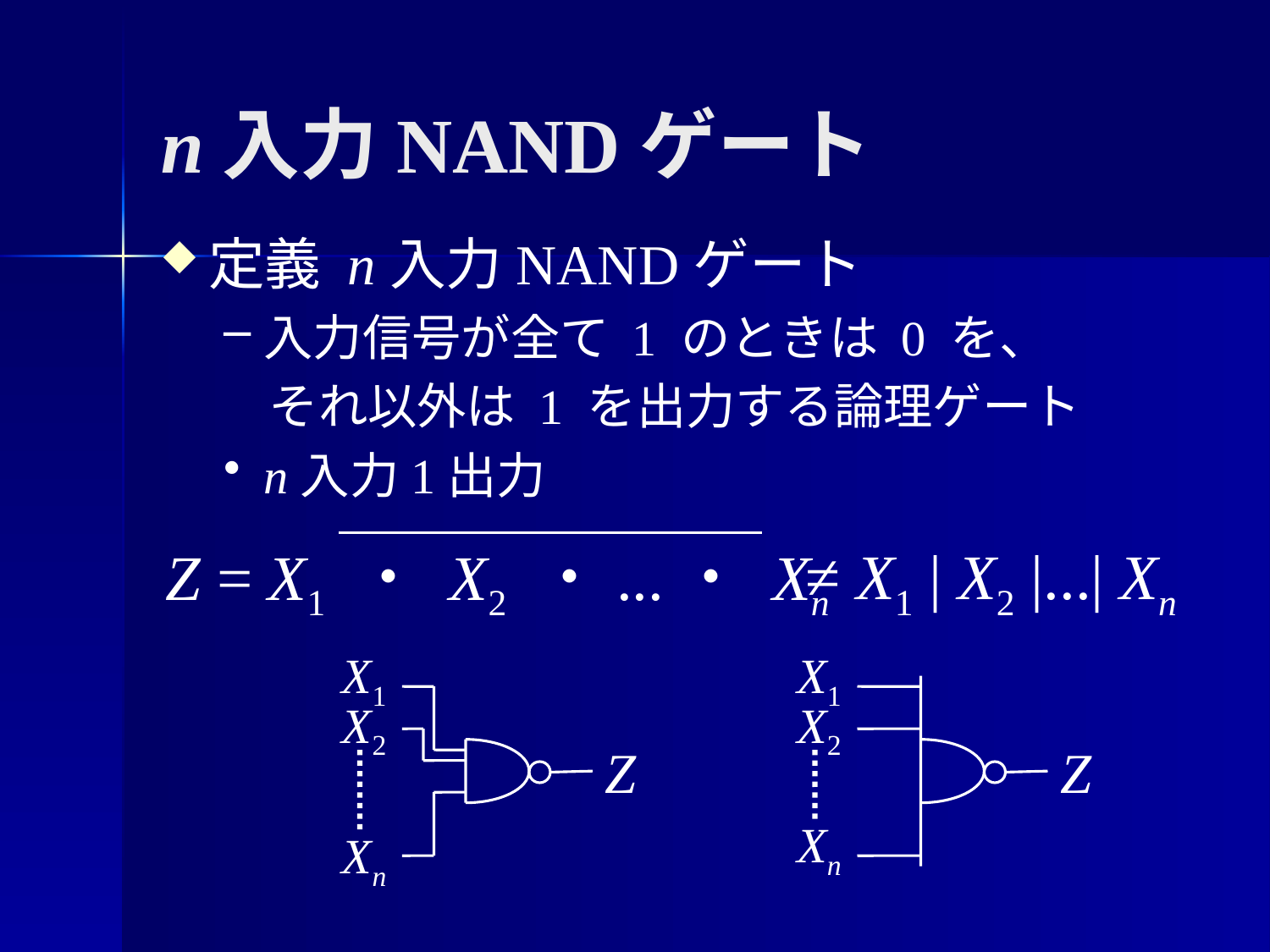

# n入力NANDゲート
定義 n入力NANDゲート
入力信号が全て 1 のときは 0 を、
   それ以外は 1 を出力する論理ゲート
n入力1出力
≠ X1 | X2 |...| Xn
Z = X1 ・ X2 ・...・ Xn
X1

X2

Z

Xn

X1

X2

Z

Xn